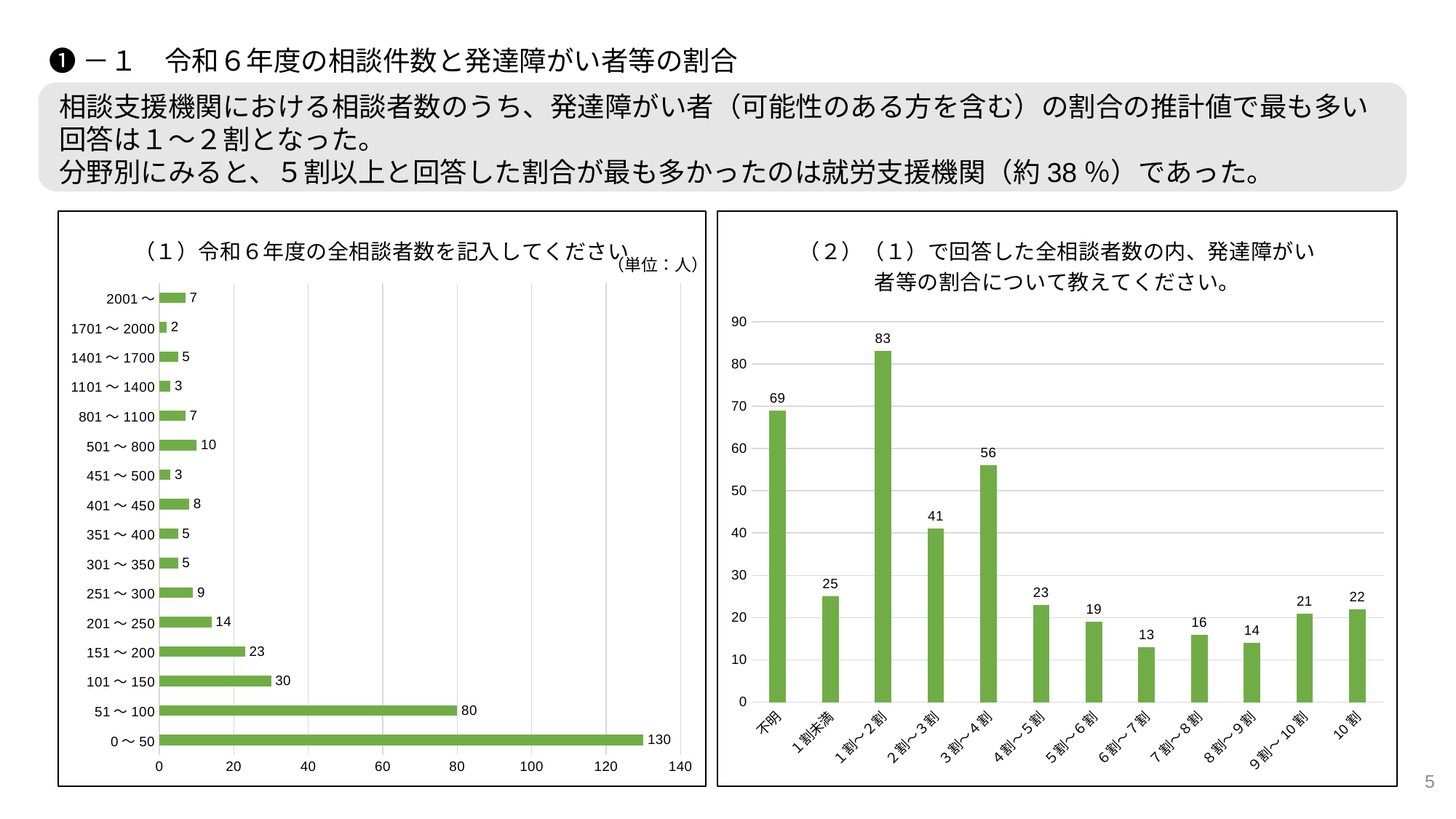

❶－１　令和６年度の相談件数と発達障がい者等の割合

相談支援機関における相談者数のうち、発達障がい者（可能性のある方を含む）の割合の推計値で最も多い回答は１～２割となった。
分野別にみると、５割以上と回答した割合が最も多かったのは就労支援機関（約38％）であった。

### Chart: （１）令和６年度の全相談者数を記入してください

| Category |  |
|---|---|
| 0～50 | 130.0 |
| 51～100 | 80.0 |
| 101～150 | 30.0 |
| 151～200 | 23.0 |
| 201～250 | 14.0 |
| 251～300 | 9.0 |
| 301～350 | 5.0 |
| 351～400 | 5.0 |
| 401～450 | 8.0 |
| 451～500 | 3.0 |
| 501～800 | 10.0 |
| 801～1100 | 7.0 |
| 1101～1400 | 3.0 |
| 1401～1700 | 5.0 |
| 1701～2000 | 2.0 |
| 2001～ | 7.0 |

### Chart: （２）（１）で回答した全相談者数の内、発達障がい者等の割合について教えてください。

| Category |  |
|---|---|
| 不明 | 69.0 |
| １割未満 | 25.0 |
| １割～２割 | 83.0 |
| ２割～３割 | 41.0 |
| ３割～４割 | 56.0 |
| ４割～５割 | 23.0 |
| ５割～６割 | 19.0 |
| ６割～７割 | 13.0 |
| ７割～８割 | 16.0 |
| ８割～９割 | 14.0 |
| ９割～10割 | 21.0 |
| 10割 | 22.0 |
（単位：人）
5